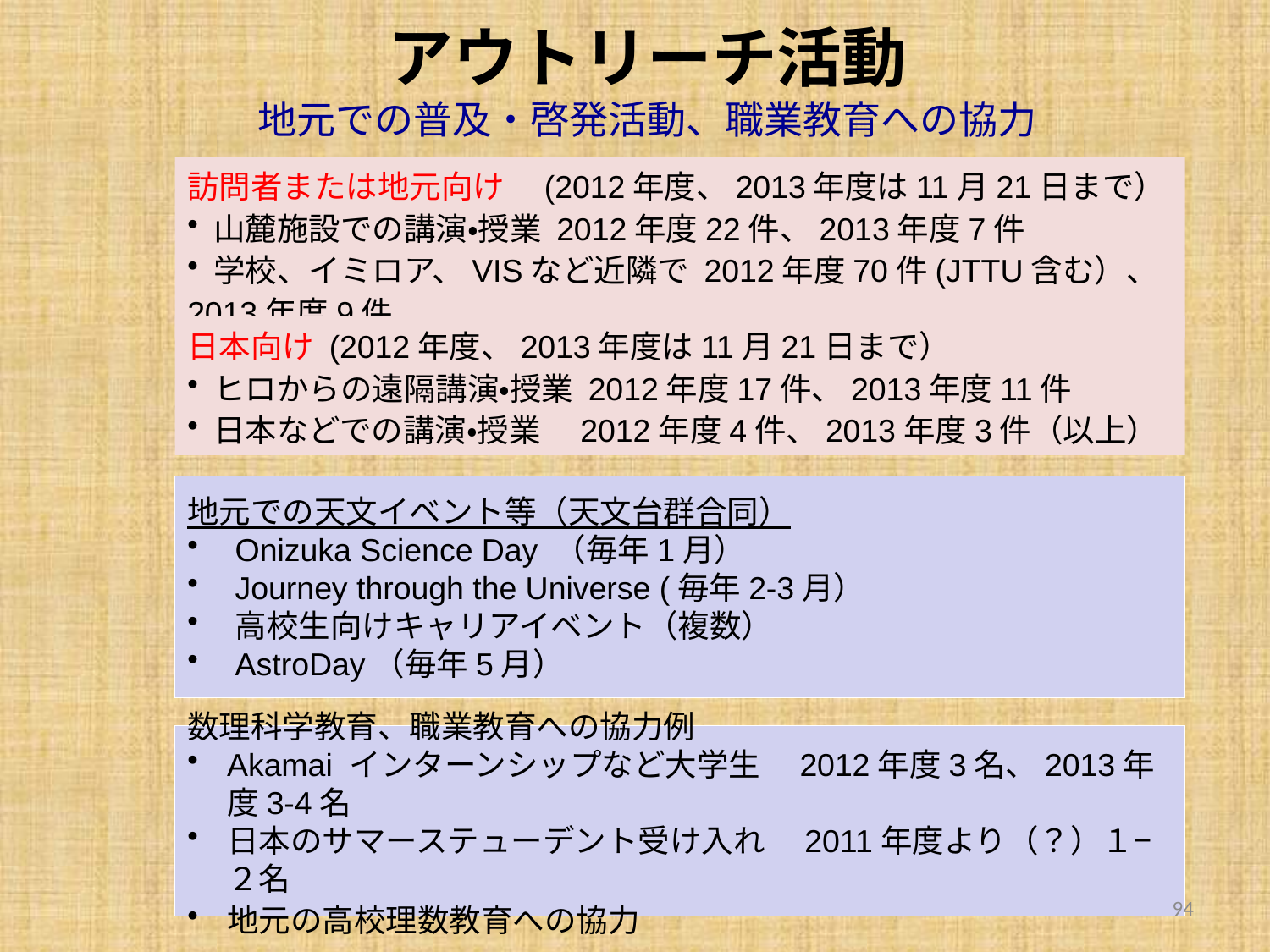

# アウトリーチ活動 地元での普及・啓発活動、職業教育への協力
訪問者または地元向け　(2012年度、2013年度は11月21日まで）
 山麓施設での講演・授業 2012年度22件、2013年度7件
 学校、イミロア、VISなど近隣で 2012年度70件(JTTU含む）、2013年度9件
日本向け (2012年度、2013年度は11月21日まで）
 ヒロからの遠隔講演・授業 2012年度17件、2013年度11件
 日本などでの講演・授業　2012年度4件、2013年度3件（以上）
地元での天文イベント等（天文台群合同）
Onizuka Science Day （毎年1月）
Journey through the Universe (毎年2-3月）
高校生向けキャリアイベント（複数）
AstroDay（毎年5月）
数理科学教育、職業教育への協力例
Akamai インターンシップなど大学生　2012年度3名、2013年度3-4名
日本のサマーステューデント受け入れ　2011年度より（？）１−２名
地元の高校理数教育への協力
94